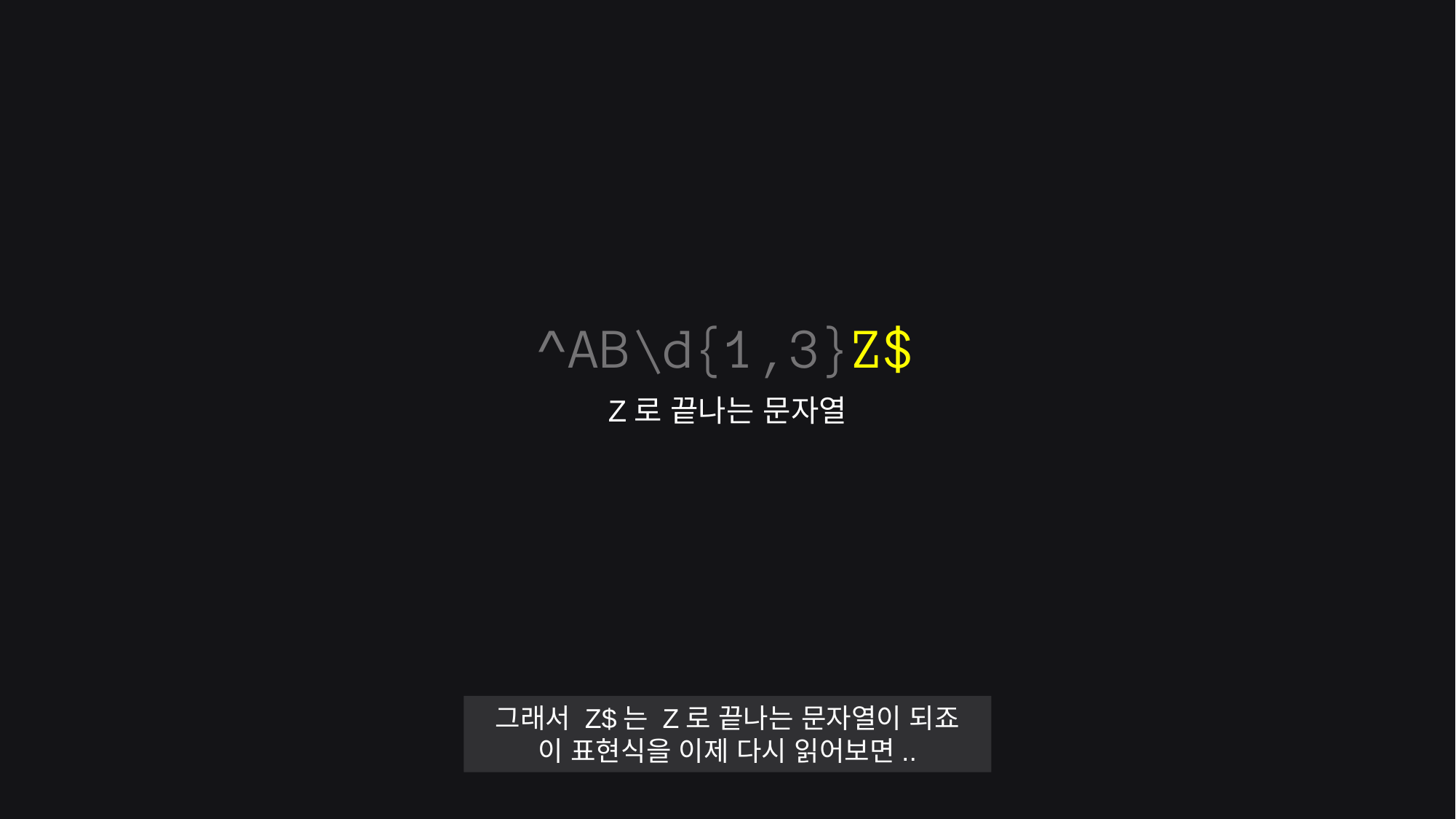

Z로 끝나는 문자열
^AB\d{1,3}Z$
그래서 Z$는 Z로 끝나는 문자열이 되죠
이 표현식을 이제 다시 읽어보면..